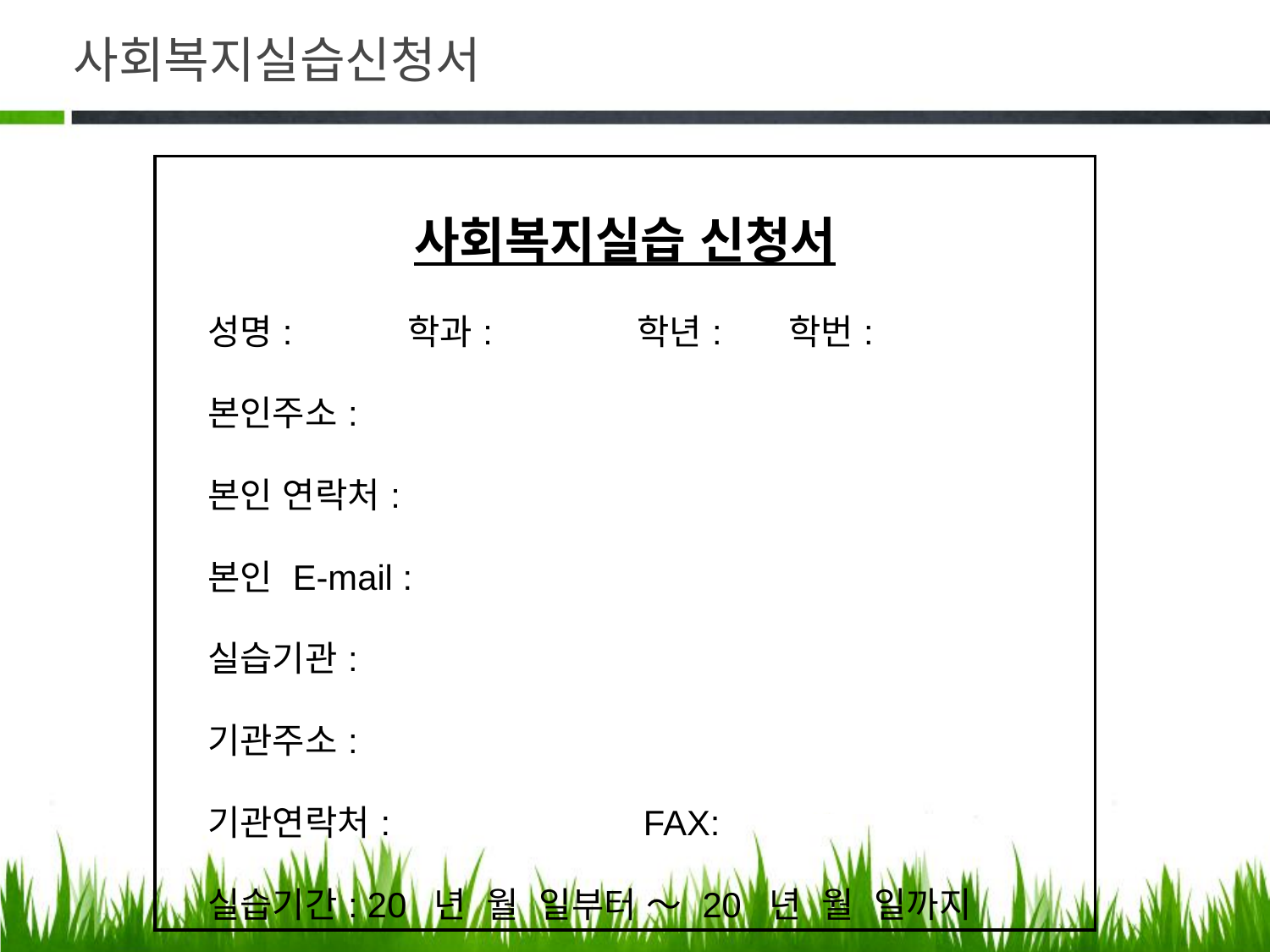

# 사회복지실습신청서
| 사회복지실습 신청서 성명: 학과: 학년: 학번: 본인주소: 본인 연락처: 본인 E-mail : 실습기관: 기관주소: 기관연락처: FAX: 실습기간: 20 년 월 일부터 ～ 20 년 월 일까지 |
| --- |